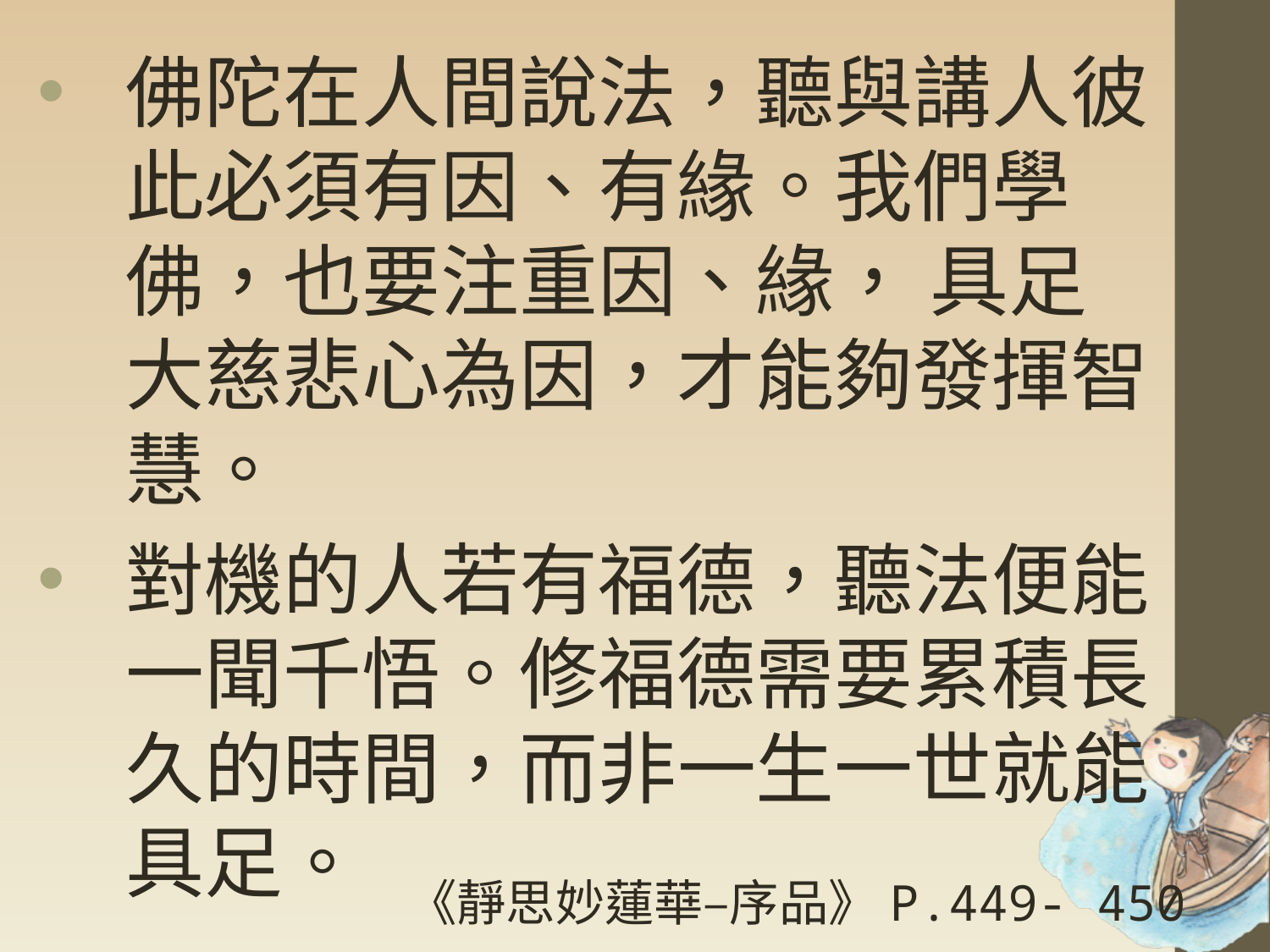

佛陀在人間說法，聽與講人彼此必須有因、有緣。我們學佛，也要注重因、緣， 具足大慈悲心為因，才能夠發揮智慧。
對機的人若有福德，聽法便能一聞千悟。修福德需要累積長久的時間，而非一生一世就能具足。

《靜思妙蓮華–序品》P.449- 450